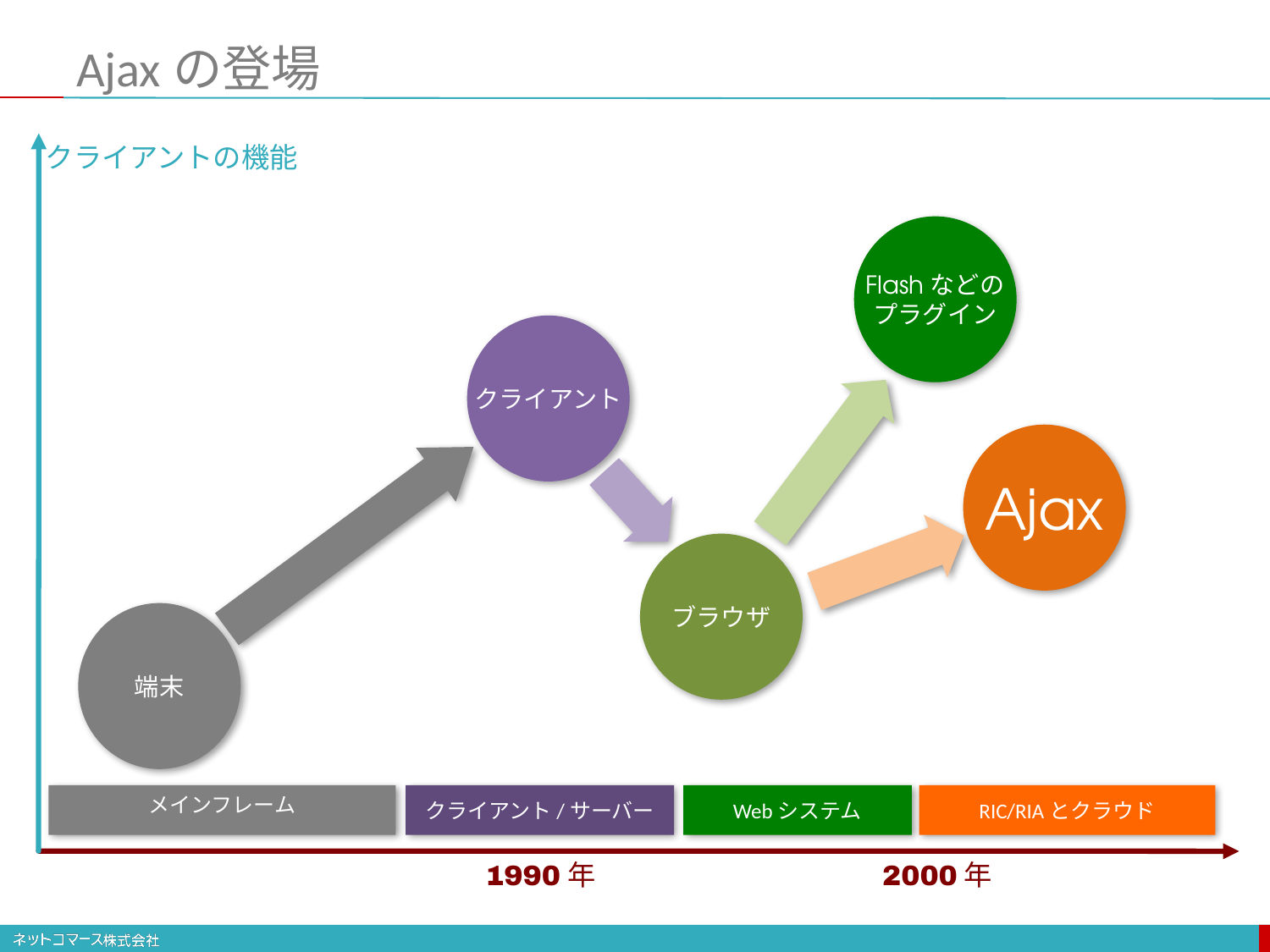

# Ajaxの登場
クライアントの機能
Flashなどの
プラグイン
クライアント

Ajax

ブラウザ
端末
メインフレーム
クライアント/サーバー
Webシステム
RIC/RIAとクラウド
1990年
2000年